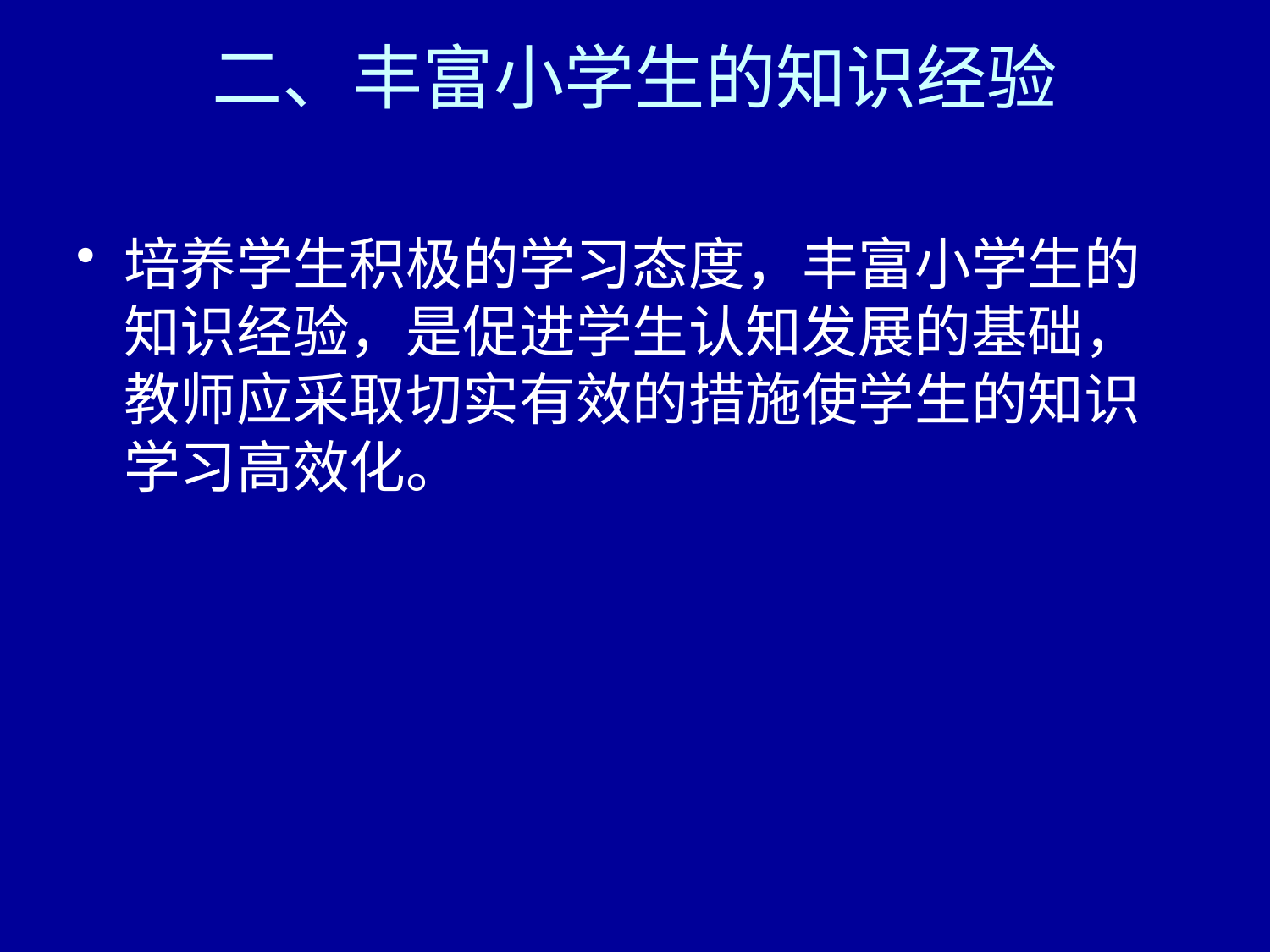

# 二、丰富小学生的知识经验
培养学生积极的学习态度，丰富小学生的知识经验，是促进学生认知发展的基础，教师应采取切实有效的措施使学生的知识学习高效化。